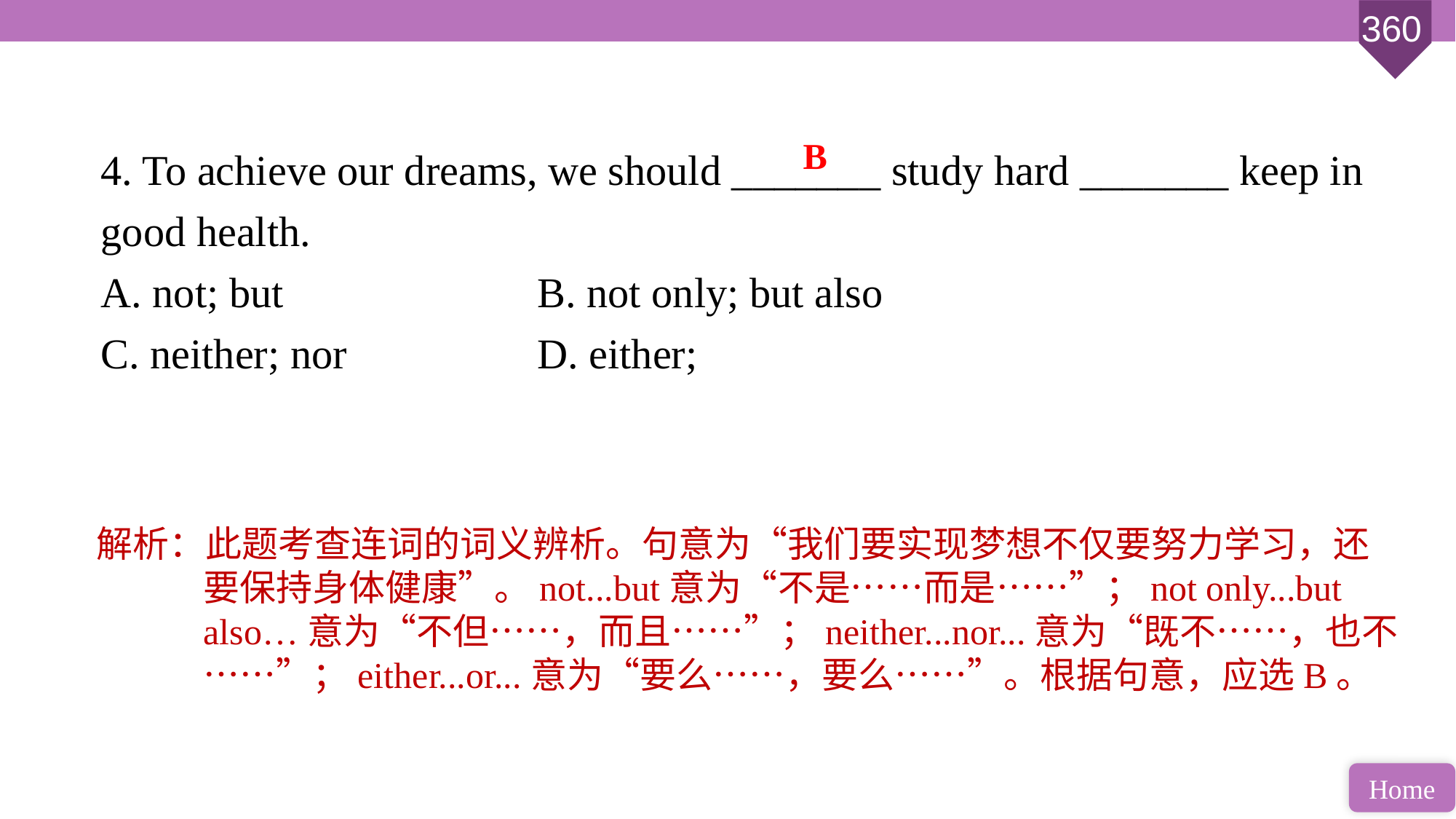

4. To achieve our dreams, we should _______ study hard _______ keep in good health.
A. not; but 			B. not only; but also
C. neither; nor 		D. either;
B
解析：此题考查连词的词义辨析。句意为“我们要实现梦想不仅要努力学习，还要保持身体健康”。not...but意为“不是……而是……”；not only...but also…意为“不但……，而且……”；neither...nor...意为“既不……，也不……”；either...or...意为“要么……，要么……”。根据句意，应选B。